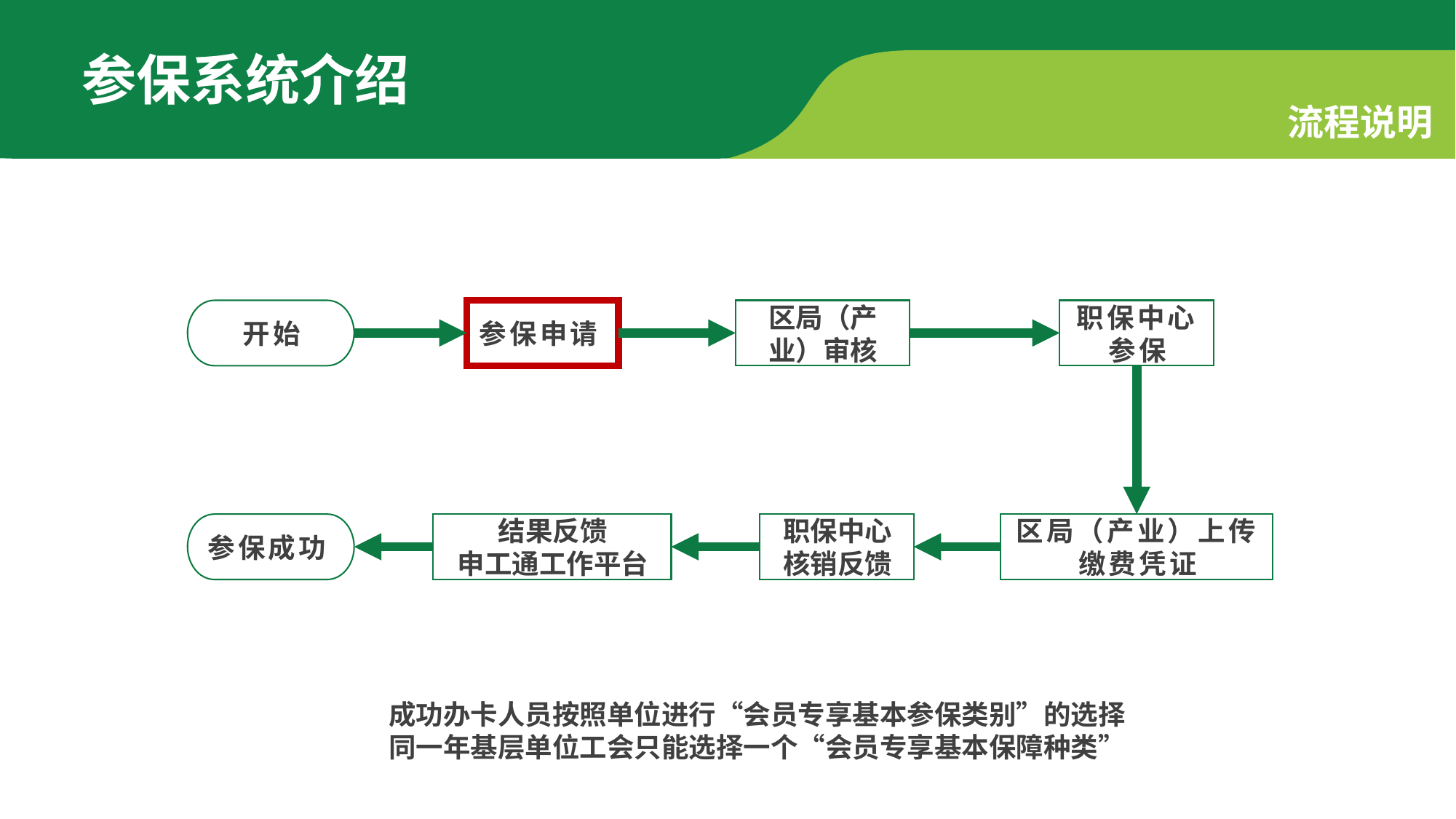

参保系统介绍

流程说明
开始
参保申请
区局（产业）审核
职保中心参保
参保成功
结果反馈
申工通工作平台
职保中心核销反馈
区局（产业）上传缴费凭证
成功办卡人员按照单位进行“会员专享基本参保类别”的选择同一年基层单位工会只能选择一个“会员专享基本保障种类”